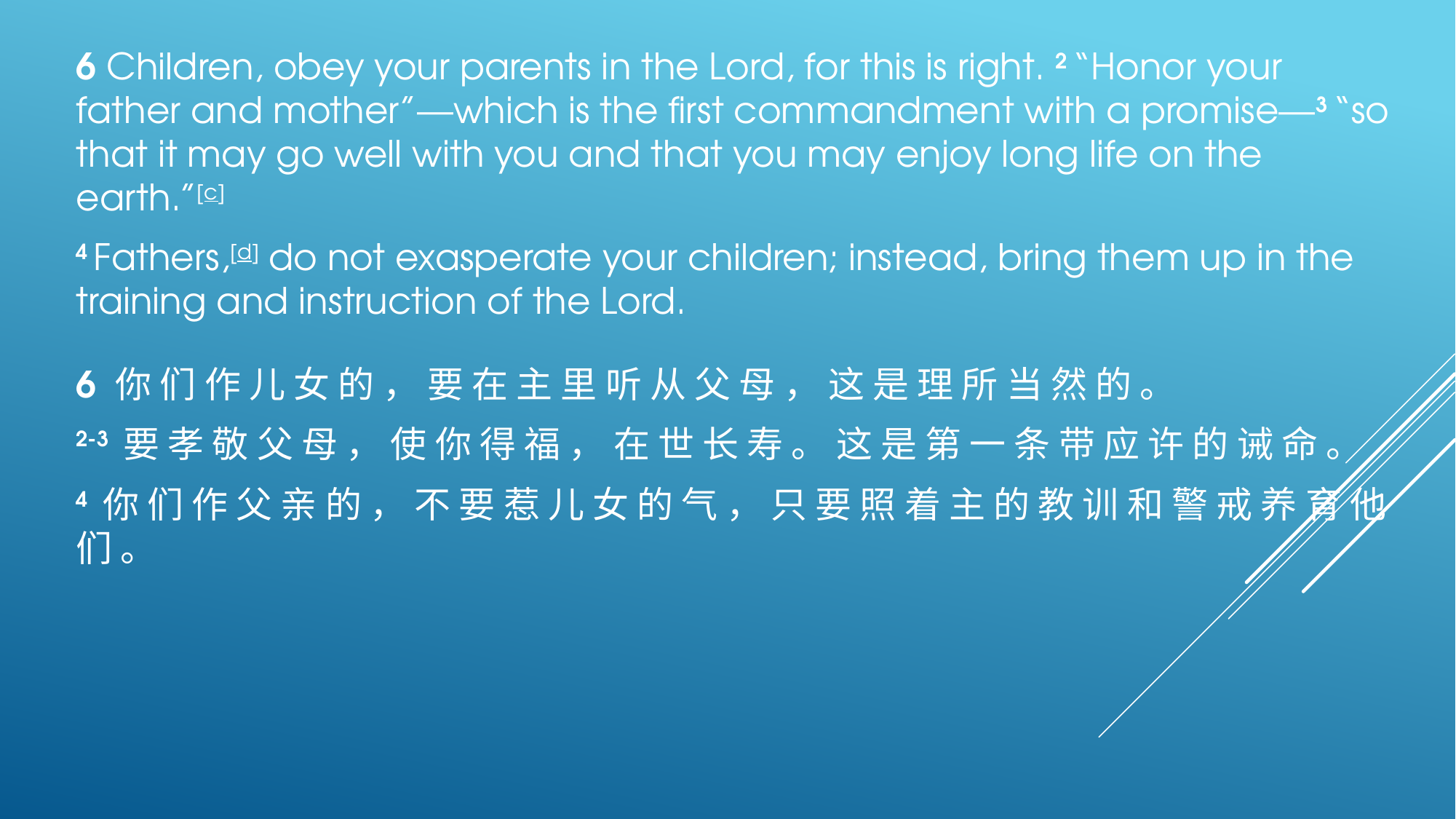

6 Children, obey your parents in the Lord, for this is right. 2 “Honor your father and mother”—which is the first commandment with a promise—3 “so that it may go well with you and that you may enjoy long life on the earth.”[c]
4 Fathers,[d] do not exasperate your children; instead, bring them up in the training and instruction of the Lord.
6 你 们 作 儿 女 的 ， 要 在 主 里 听 从 父 母 ， 这 是 理 所 当 然 的 。
2-3 要 孝 敬 父 母 ， 使 你 得 福 ， 在 世 长 寿 。 这 是 第 一 条 带 应 许 的 诫 命 。
4 你 们 作 父 亲 的 ， 不 要 惹 儿 女 的 气 ， 只 要 照 着 主 的 教 训 和 警 戒 养 育 他 们 。